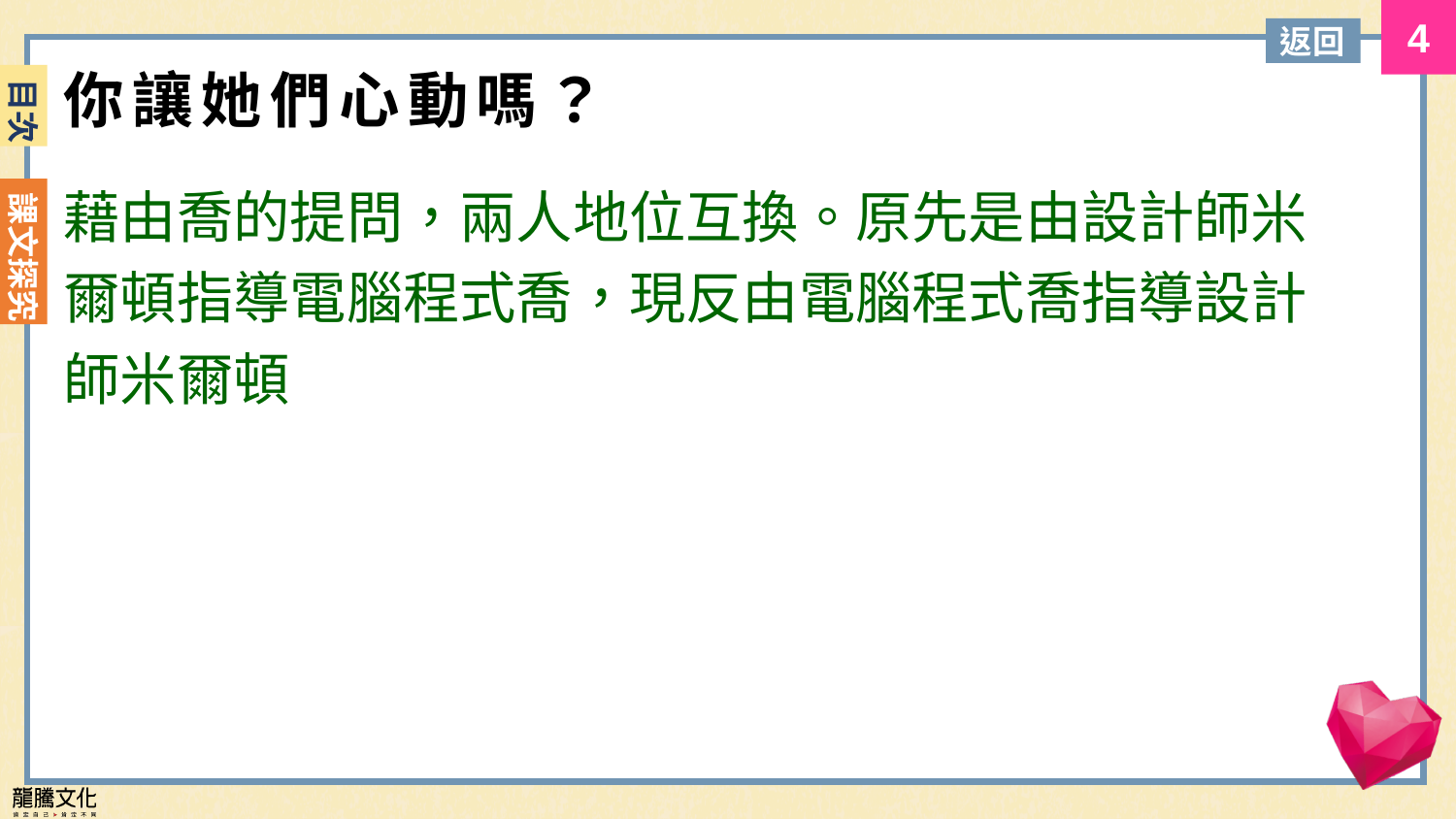

返回
你讓她們心動嗎？
藉由喬的提問，兩人地位互換。原先是由設計師米爾頓指導電腦程式喬，現反由電腦程式喬指導設計師米爾頓